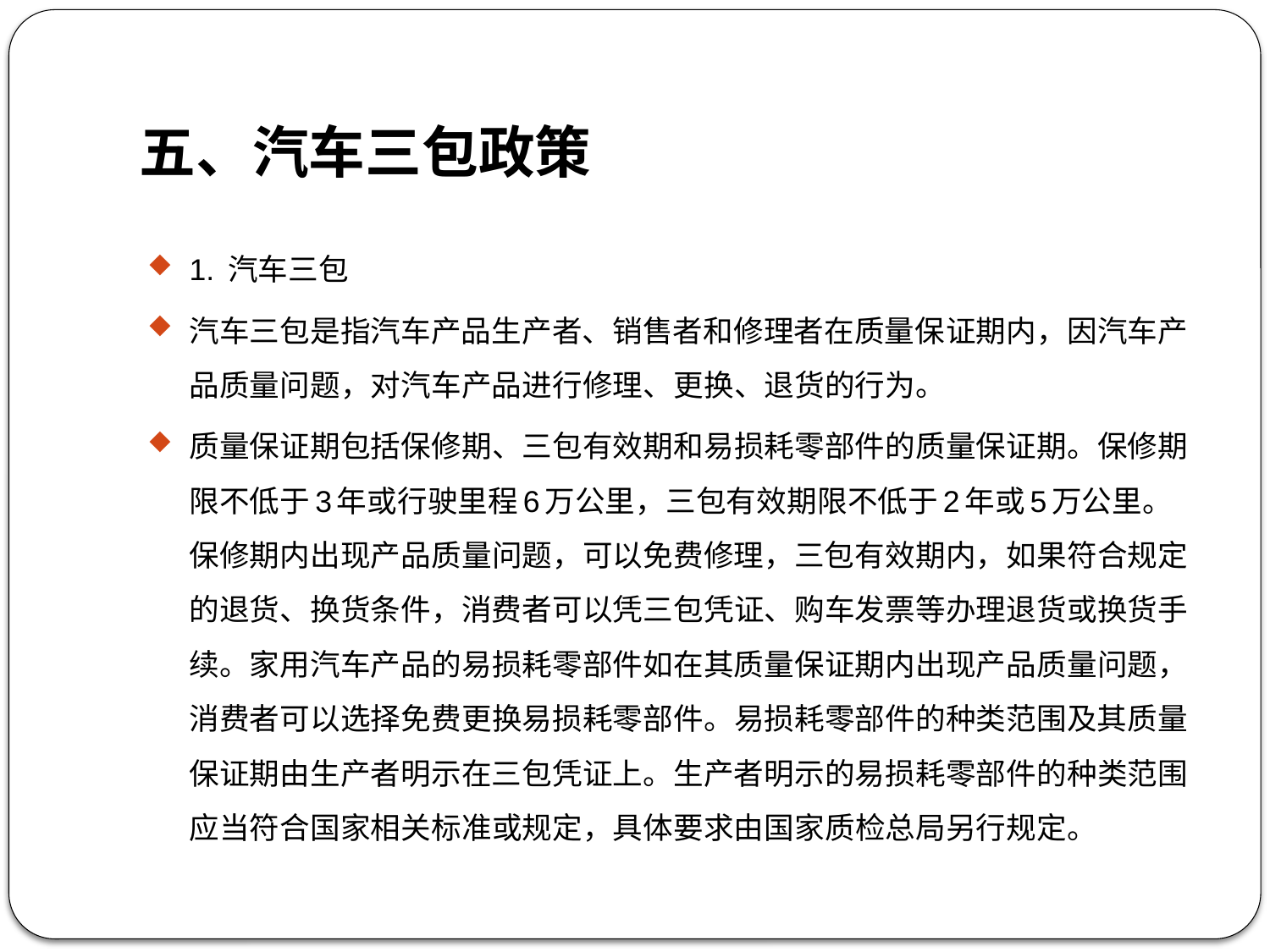

# 五、汽车三包政策
1. 汽车三包
汽车三包是指汽车产品生产者、销售者和修理者在质量保证期内，因汽车产品质量问题，对汽车产品进行修理、更换、退货的行为。
质量保证期包括保修期、三包有效期和易损耗零部件的质量保证期。保修期限不低于3年或行驶里程6万公里，三包有效期限不低于2年或5万公里。保修期内出现产品质量问题，可以免费修理，三包有效期内，如果符合规定的退货、换货条件，消费者可以凭三包凭证、购车发票等办理退货或换货手续。家用汽车产品的易损耗零部件如在其质量保证期内出现产品质量问题，消费者可以选择免费更换易损耗零部件。易损耗零部件的种类范围及其质量保证期由生产者明示在三包凭证上。生产者明示的易损耗零部件的种类范围应当符合国家相关标准或规定，具体要求由国家质检总局另行规定。